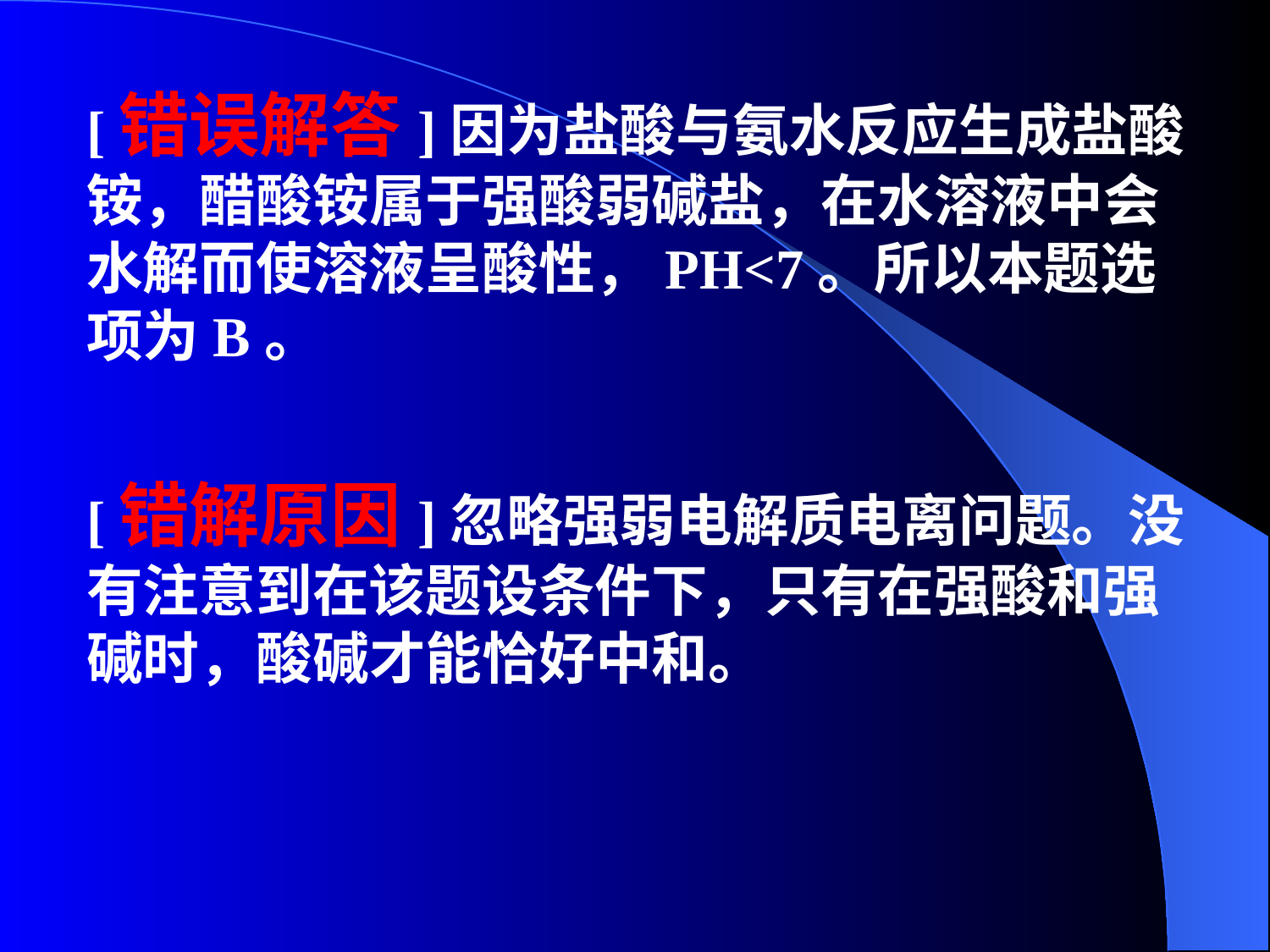

[错误解答]因为盐酸与氨水反应生成盐酸铵，醋酸铵属于强酸弱碱盐，在水溶液中会水解而使溶液呈酸性，PH<7。所以本题选项为B。
[错解原因]忽略强弱电解质电离问题。没有注意到在该题设条件下，只有在强酸和强碱时，酸碱才能恰好中和。

35